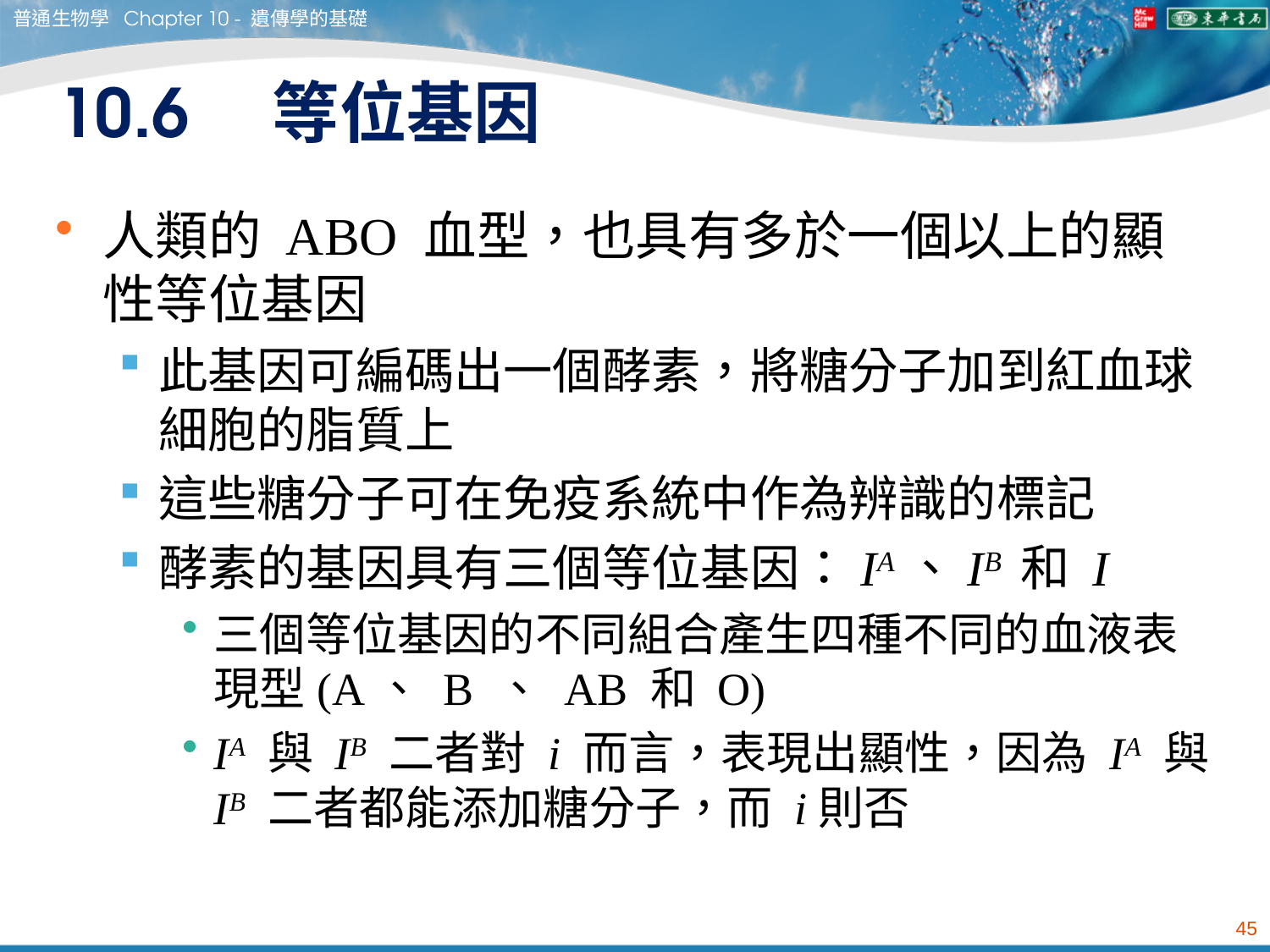

普通生物學  Chapter 10 - 遺傳學的基礎
# 10.6　等位基因
人類的 ABO 血型，也具有多於一個以上的顯性等位基因
此基因可編碼出一個酵素，將糖分子加到紅血球細胞的脂質上
這些糖分子可在免疫系統中作為辨識的標記
酵素的基因具有三個等位基因：IA、IB 和 I
三個等位基因的不同組合產生四種不同的血液表現型(A、 B 、 AB 和 O)
IA 與 IB 二者對 i 而言，表現出顯性，因為 IA 與 IB 二者都能添加糖分子，而 i則否
45